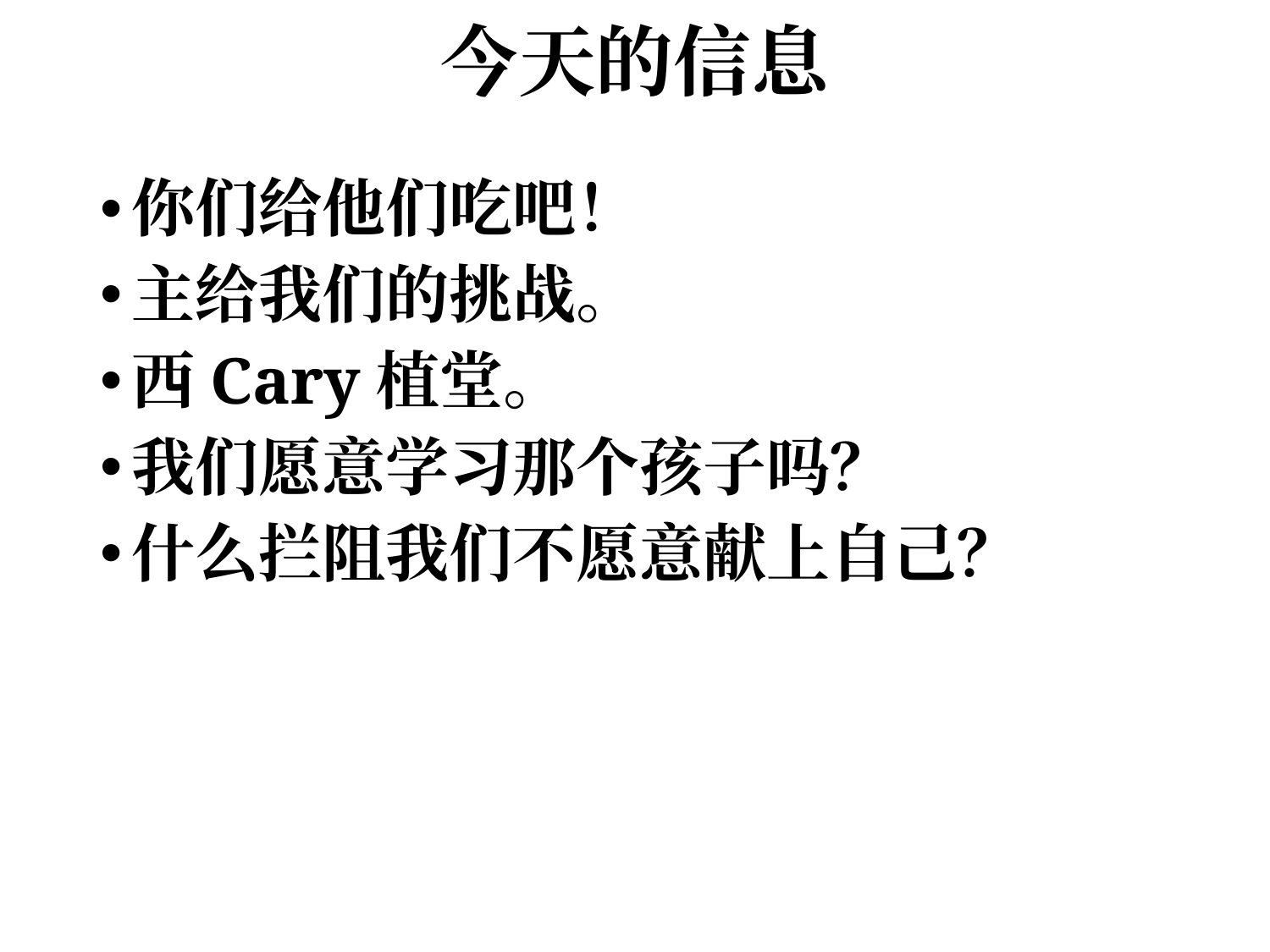

# 今天的信息
你们给他们吃吧！
主给我们的挑战。
西Cary植堂。
我们愿意学习那个孩子吗？
什么拦阻我们不愿意献上自己？